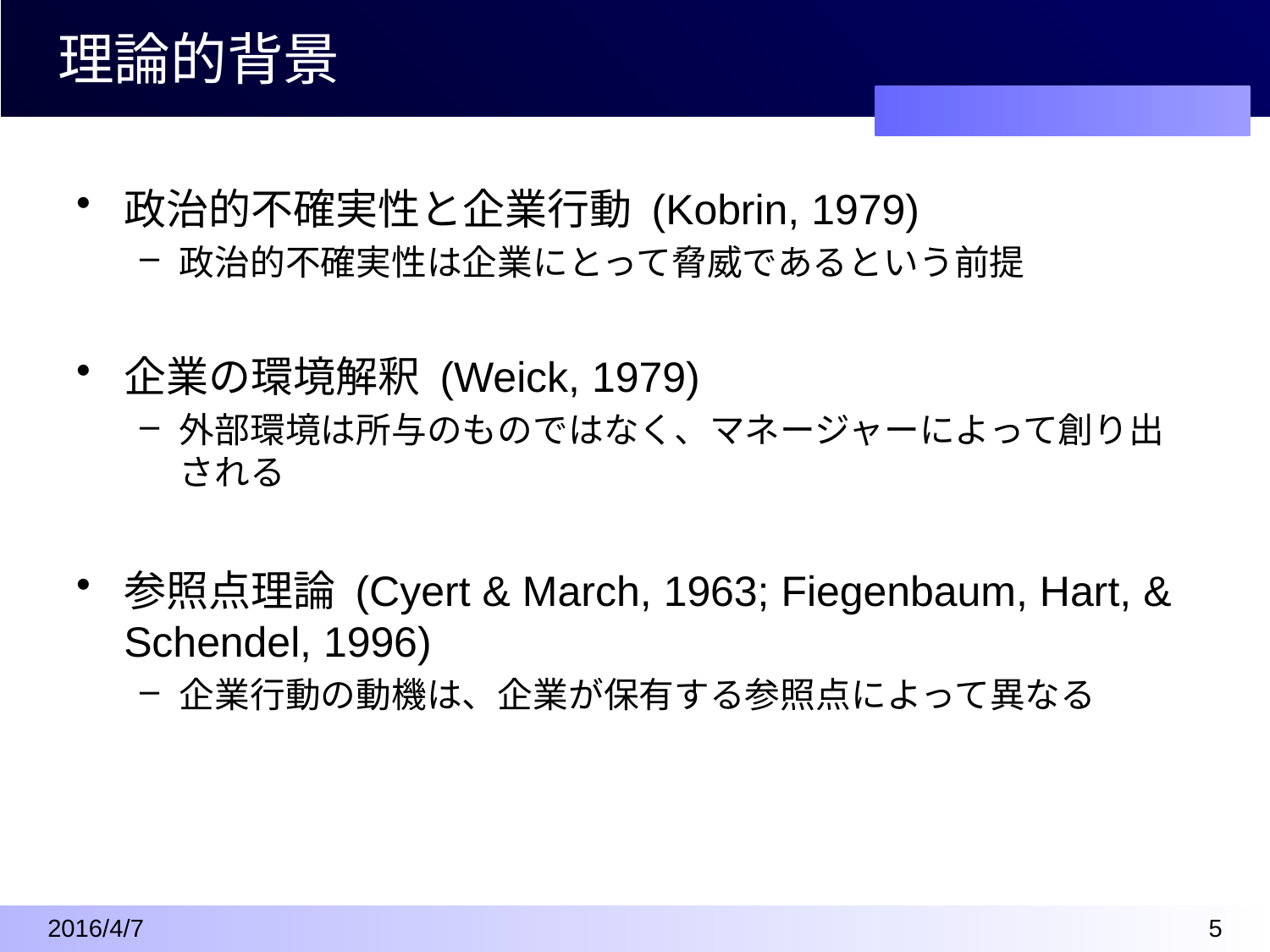

# 理論的背景
政治的不確実性と企業行動 (Kobrin, 1979)
政治的不確実性は企業にとって脅威であるという前提

企業の環境解釈 (Weick, 1979)
外部環境は所与のものではなく、マネージャーによって創り出される

参照点理論 (Cyert & March, 1963; Fiegenbaum, Hart, & Schendel, 1996)
企業行動の動機は、企業が保有する参照点によって異なる

2016/4/7
5